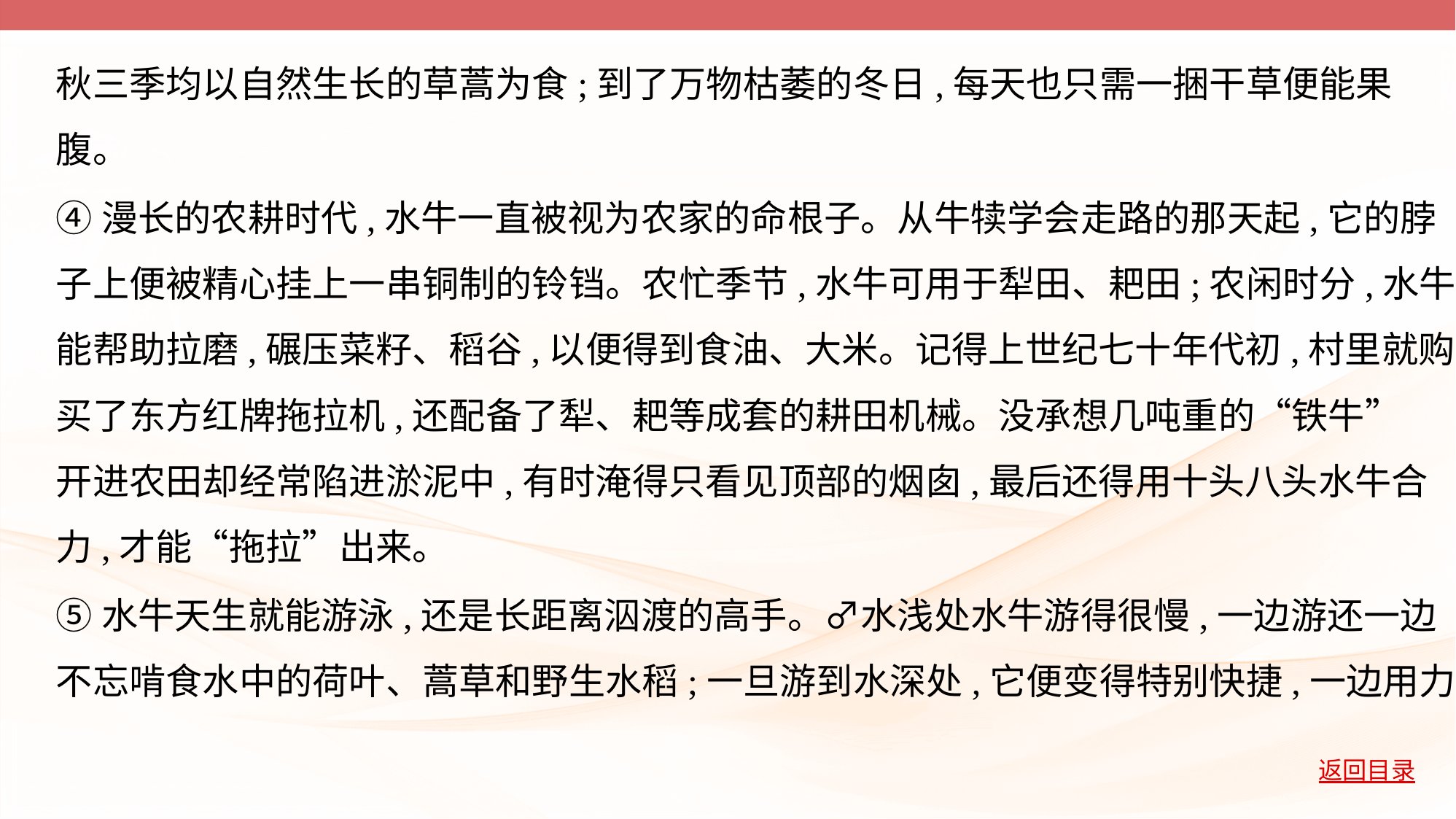

秋三季均以自然生长的草蒿为食;到了万物枯萎的冬日,每天也只需一捆干草便能果
腹。
④漫长的农耕时代,水牛一直被视为农家的命根子。从牛犊学会走路的那天起,它的脖
子上便被精心挂上一串铜制的铃铛。农忙季节,水牛可用于犁田、耙田;农闲时分,水牛
能帮助拉磨,碾压菜籽、稻谷,以便得到食油、大米。记得上世纪七十年代初,村里就购
买了东方红牌拖拉机,还配备了犁、耙等成套的耕田机械。没承想几吨重的“铁牛”
开进农田却经常陷进淤泥中,有时淹得只看见顶部的烟囱,最后还得用十头八头水牛合
力,才能“拖拉”出来。
⑤水牛天生就能游泳,还是长距离泅渡的高手。♂水浅处水牛游得很慢,一边游还一边
不忘啃食水中的荷叶、蒿草和野生水稻;一旦游到水深处,它便变得特别快捷,一边用力